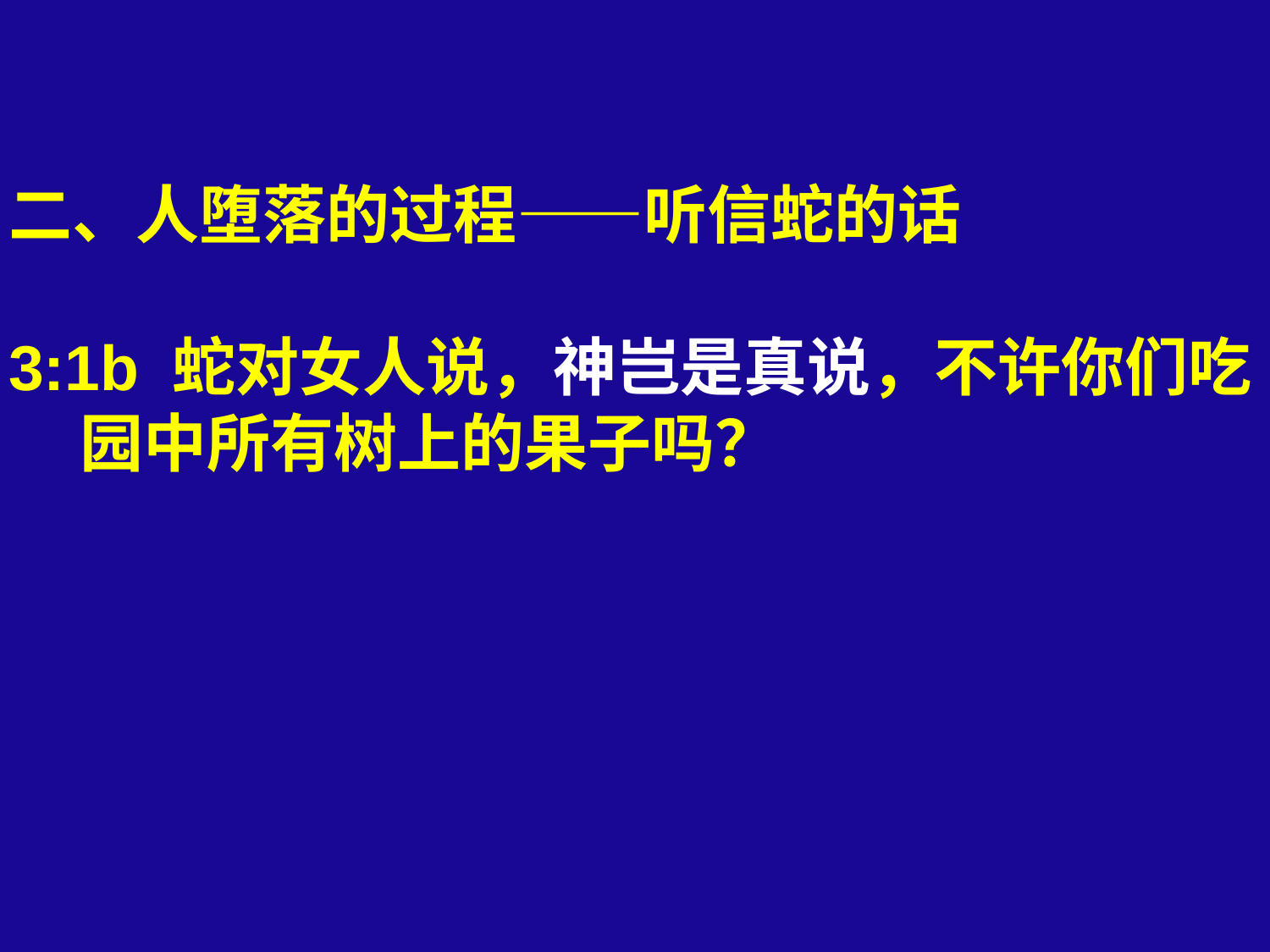

# 二、人堕落的过程——听信蛇的话 3:1b 蛇对女人说，神岂是真说，不许你们吃 园中所有树上的果子吗？